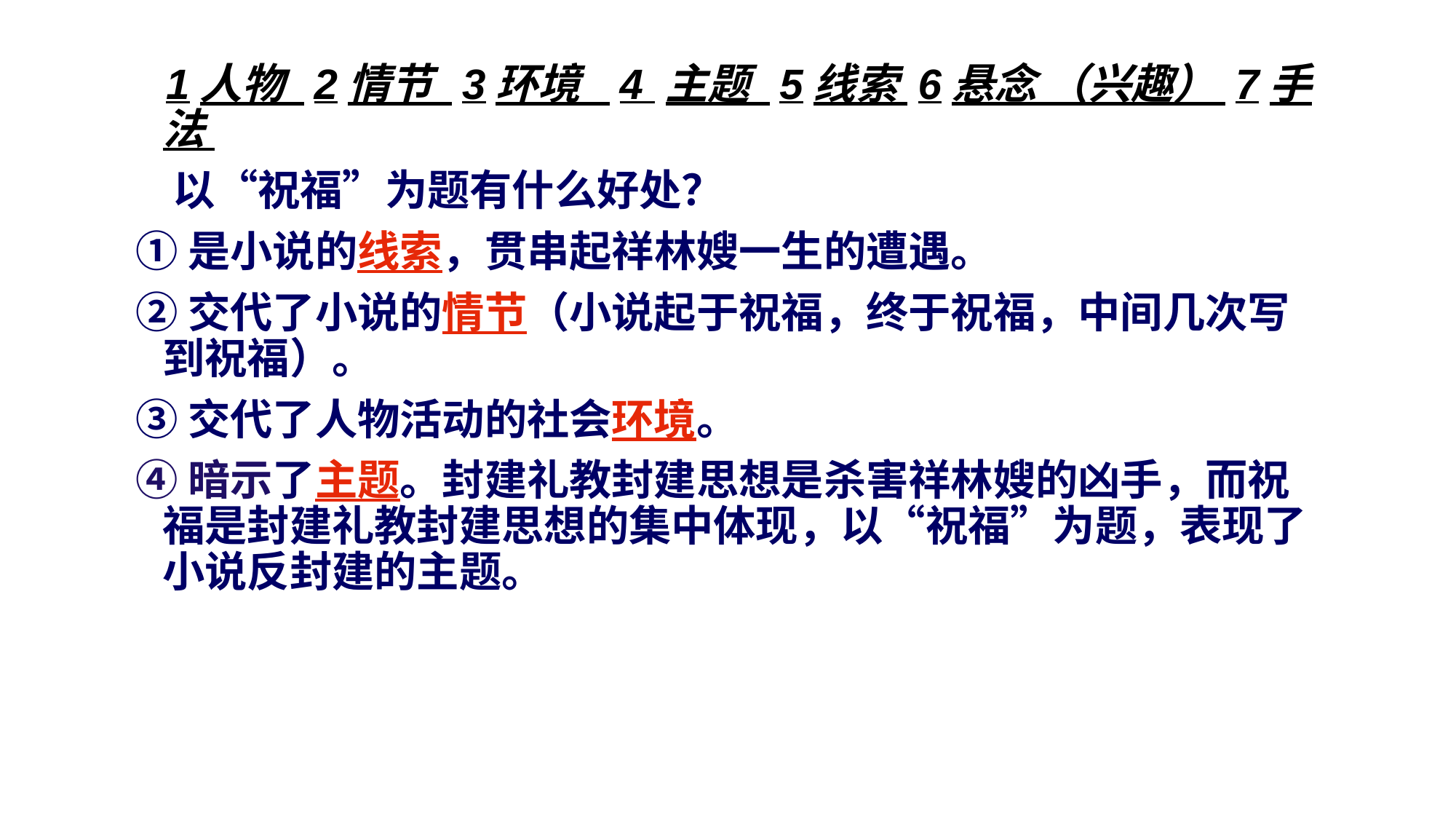

1人物  2情节  3环境   4 主题  5线索 6悬念 （兴趣） 7手法
   以“祝福”为题有什么好处？
①是小说的线索，贯串起祥林嫂一生的遭遇。
②交代了小说的情节（小说起于祝福，终于祝福，中间几次写到祝福）。
③交代了人物活动的社会环境。
④暗示了主题。封建礼教封建思想是杀害祥林嫂的凶手，而祝福是封建礼教封建思想的集中体现，以“祝福”为题，表现了小说反封建的主题。